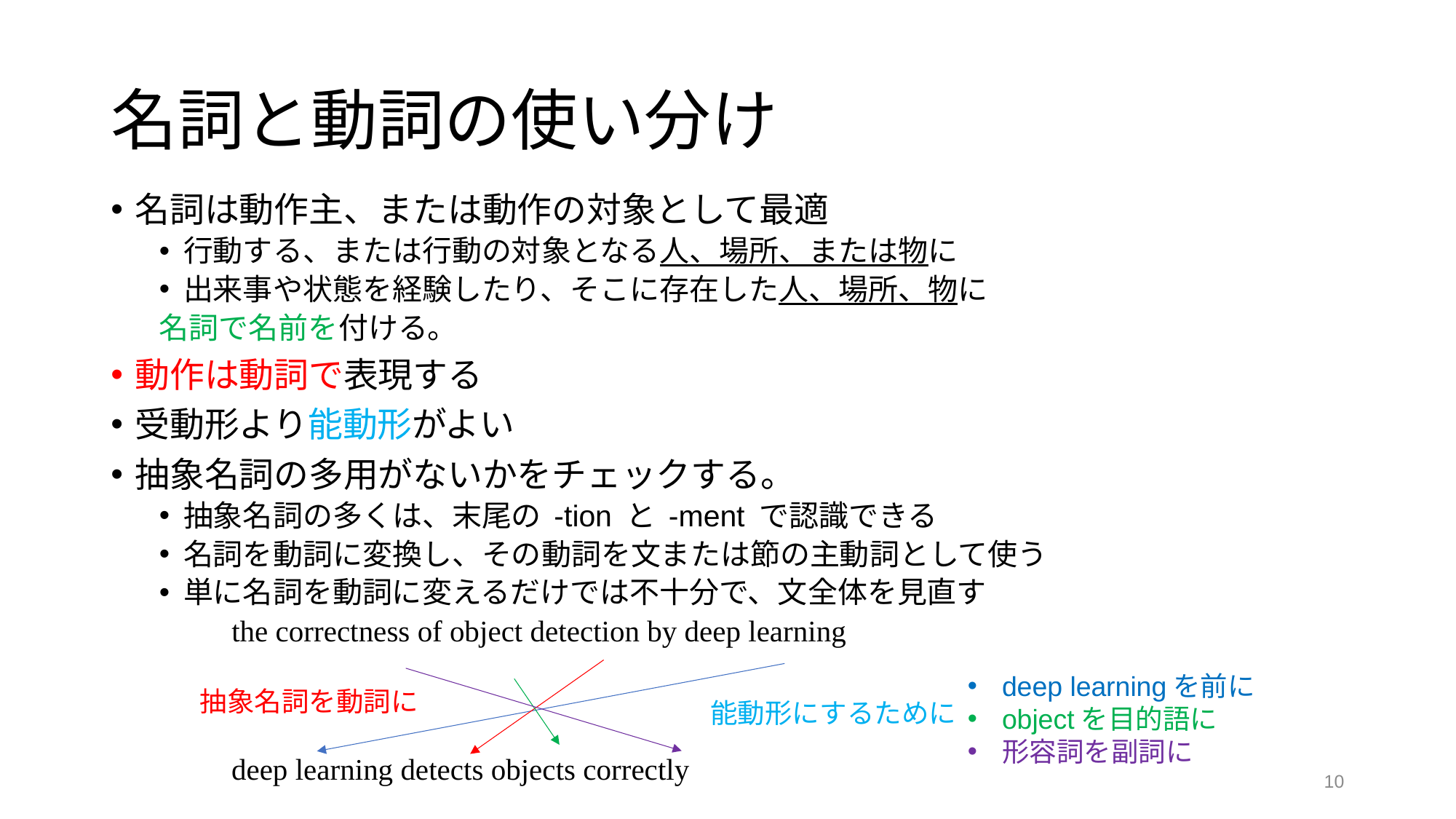

# 名詞と動詞の使い分け
名詞は動作主、または動作の対象として最適
行動する、または行動の対象となる人、場所、または物に
出来事や状態を経験したり、そこに存在した人、場所、物に
名詞で名前を付ける。
動作は動詞で表現する
受動形より能動形がよい
抽象名詞の多用がないかをチェックする。
抽象名詞の多くは、末尾の -tion と -ment で認識できる
名詞を動詞に変換し、その動詞を文または節の主動詞として使う
単に名詞を動詞に変えるだけでは不十分で、文全体を見直す
　　 the correctness of object detection by deep learning

　　 deep learning detects objects correctly
deep learningを前に
objectを目的語に
形容詞を副詞に
抽象名詞を動詞に
能動形にするために
10